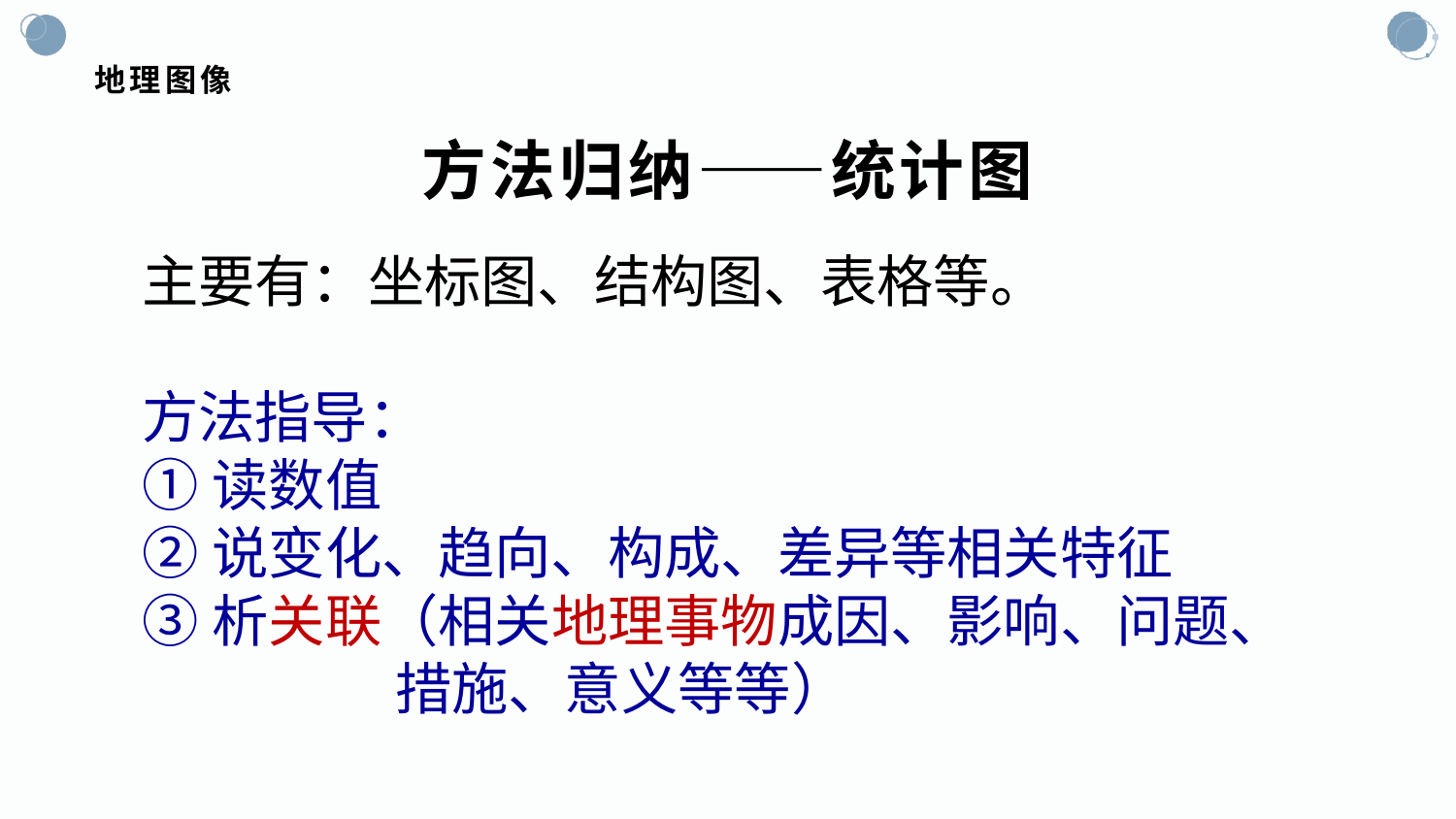

# 地理图像
方法归纳——统计图

主要有：坐标图、结构图、表格等。

方法指导：
①读数值
②说变化、趋向、构成、差异等相关特征
③析关联（相关地理事物成因、影响、问题、
                   措施、意义等等）